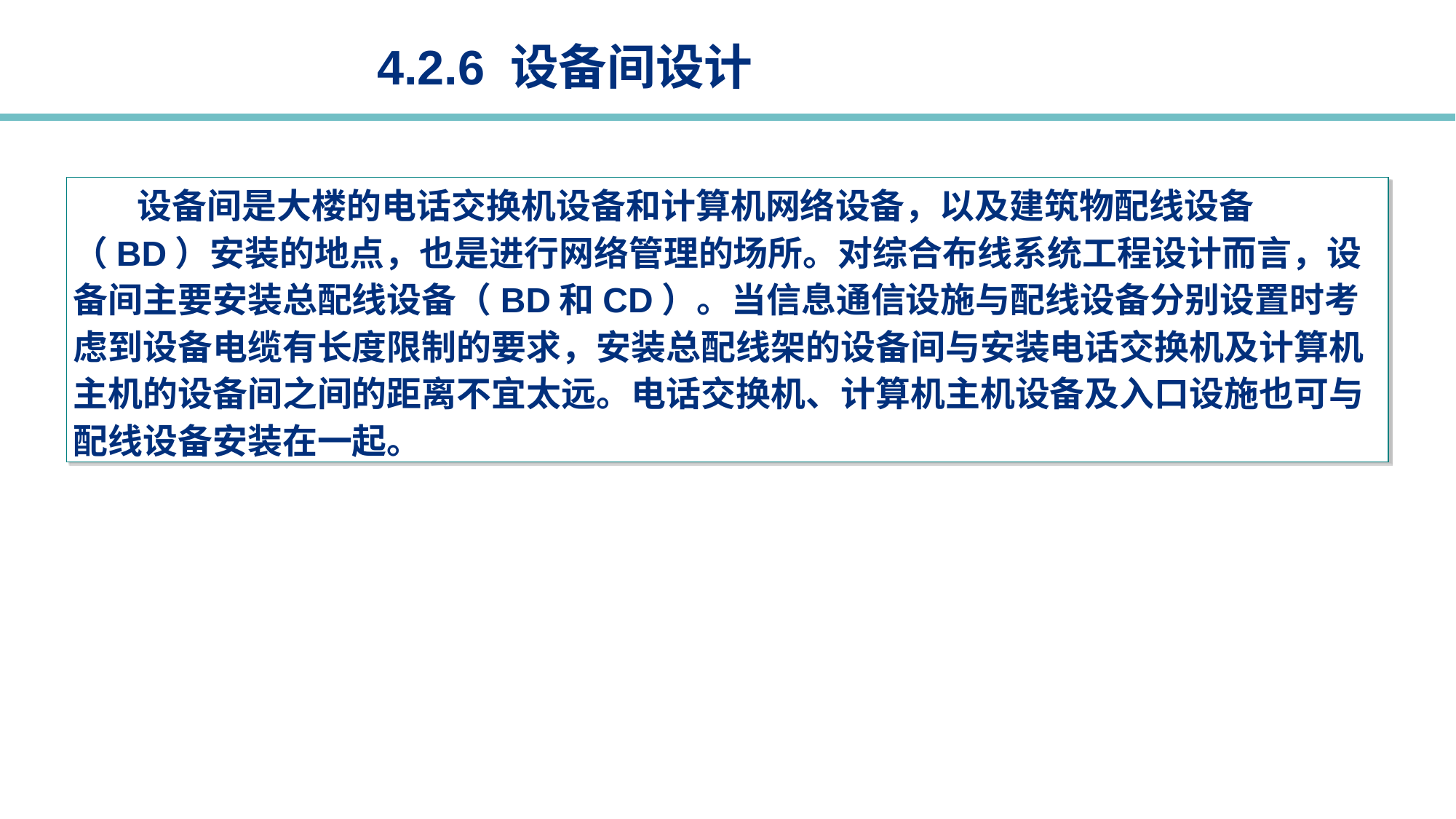

4.2.6 设备间设计
       设备间是大楼的电话交换机设备和计算机网络设备，以及建筑物配线设备（BD）安装的地点，也是进行网络管理的场所。对综合布线系统工程设计而言，设备间主要安装总配线设备（BD和CD）。当信息通信设施与配线设备分别设置时考虑到设备电缆有长度限制的要求，安装总配线架的设备间与安装电话交换机及计算机主机的设备间之间的距离不宜太远。电话交换机、计算机主机设备及入口设施也可与配线设备安装在一起。